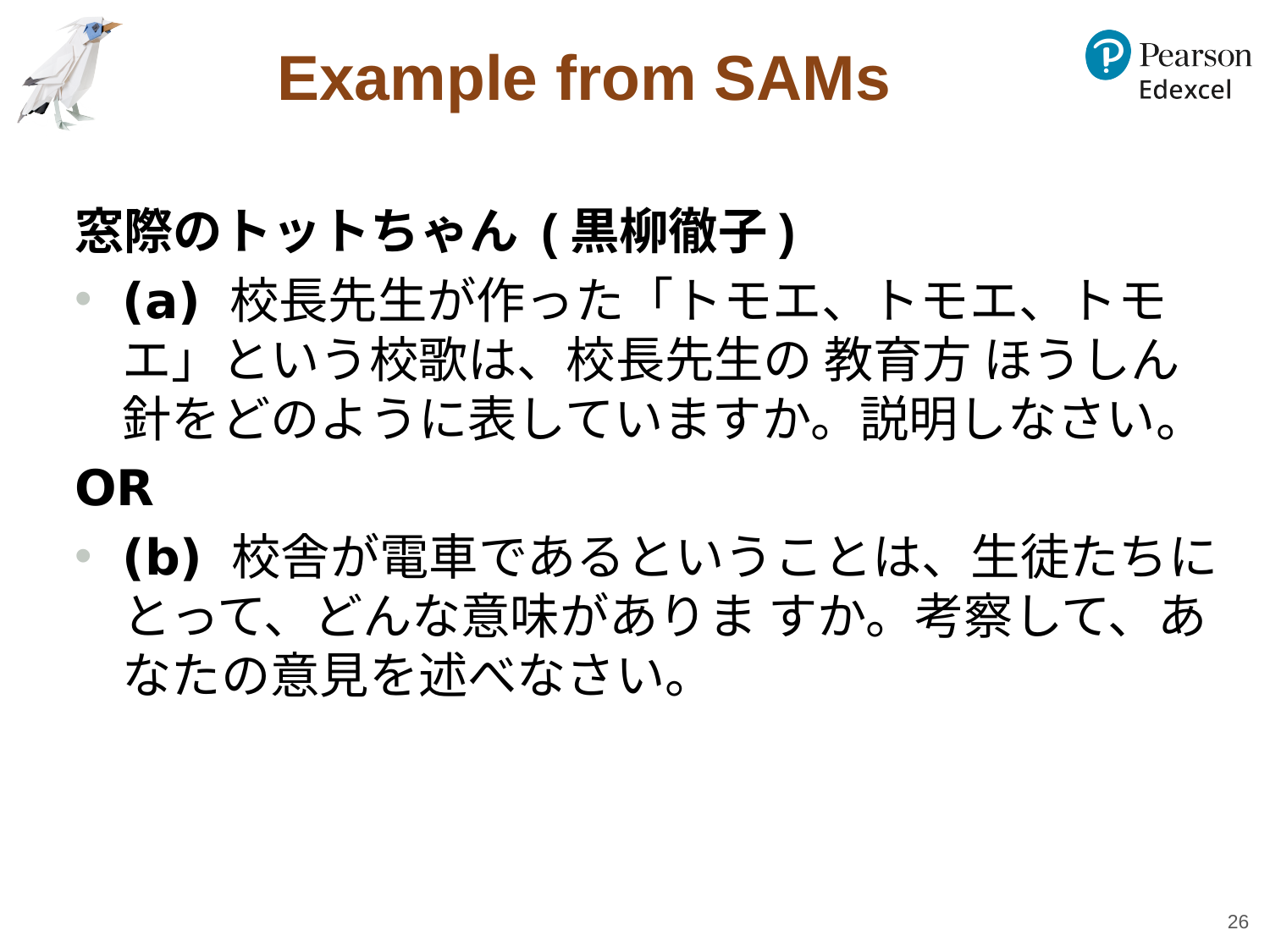

# Example from SAMs
窓際のトットちゃん (黒柳徹子)
(a) 校長先生が作った「トモエ、トモエ、トモエ」という校歌は、校長先生の 教育方 ほうしん 針をどのように表していますか。説明しなさい。
OR
(b) 校舎が電車であるということは、生徒たちにとって、どんな意味がありま すか。考察して、あなたの意見を述べなさい。